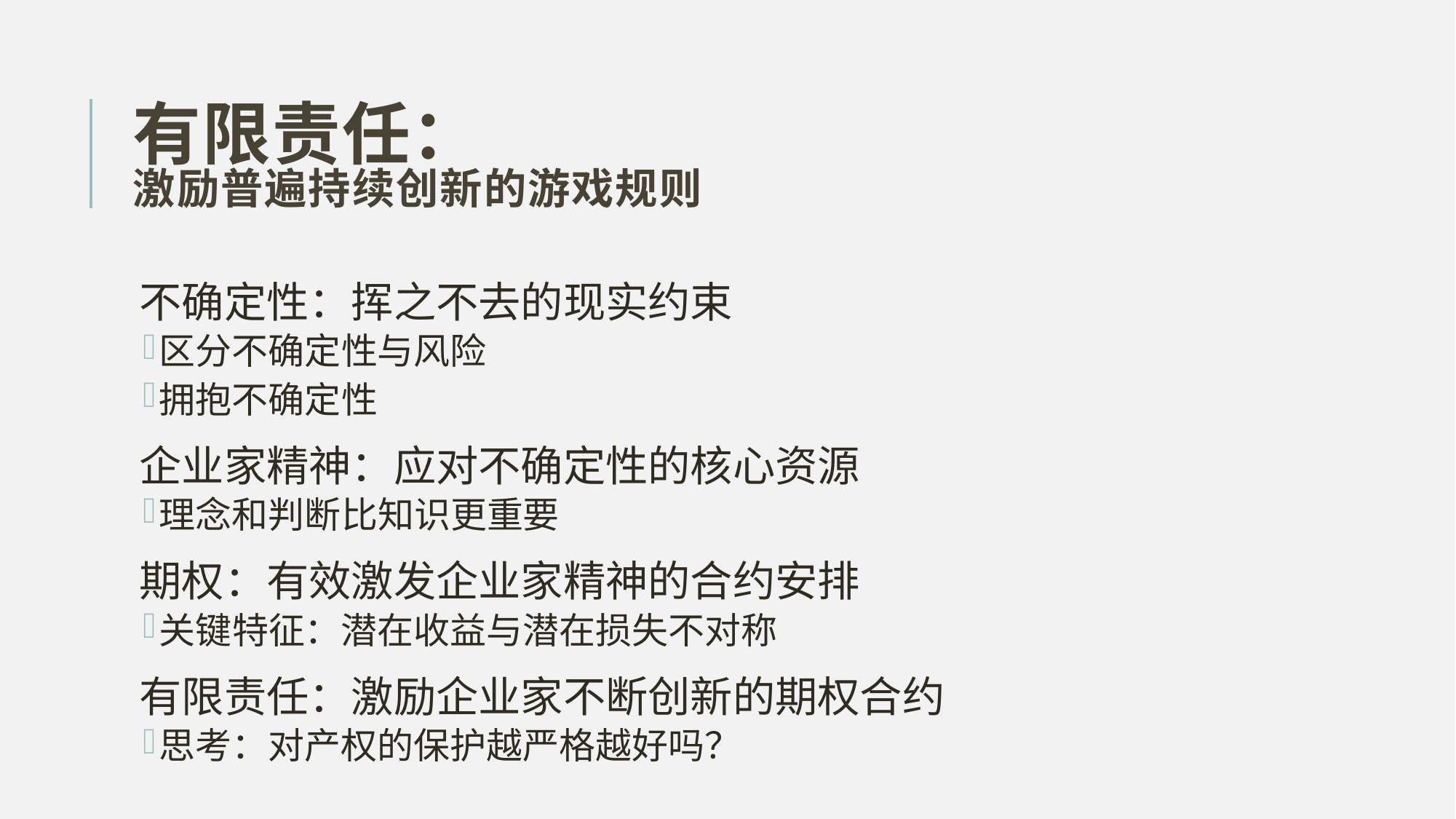

# 有限责任： 激励普遍持续创新的游戏规则
不确定性：挥之不去的现实约束
区分不确定性与风险
拥抱不确定性
企业家精神：应对不确定性的核心资源
理念和判断比知识更重要
期权：有效激发企业家精神的合约安排
关键特征：潜在收益与潜在损失不对称
有限责任：激励企业家不断创新的期权合约
思考：对产权的保护越严格越好吗？